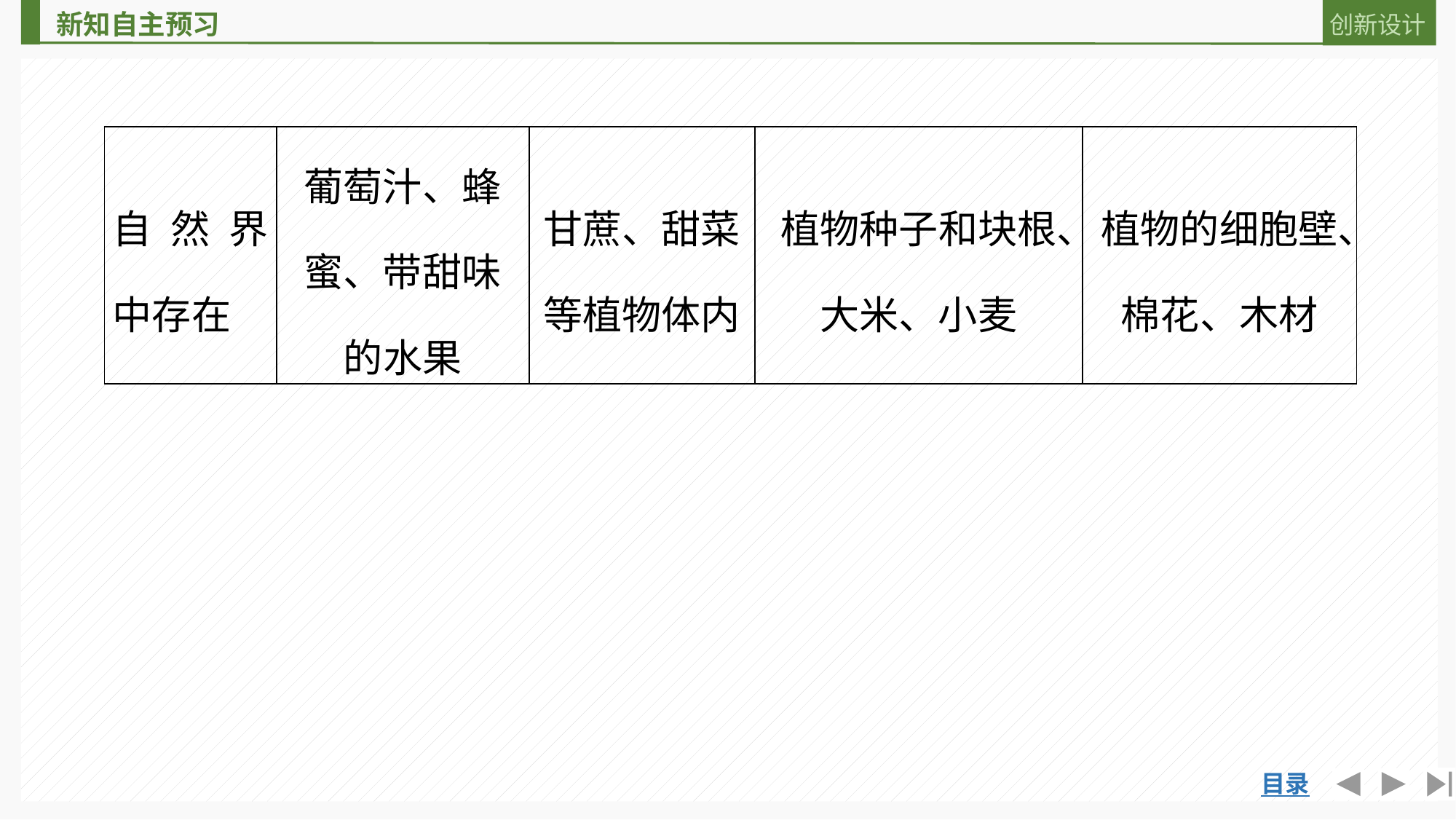

| 自然界中存在 | 葡萄汁、蜂蜜、带甜味的水果 | 甘蔗、甜菜等植物体内 | 植物种子和块根、大米、小麦 | 植物的细胞壁、棉花、木材 |
| --- | --- | --- | --- | --- |